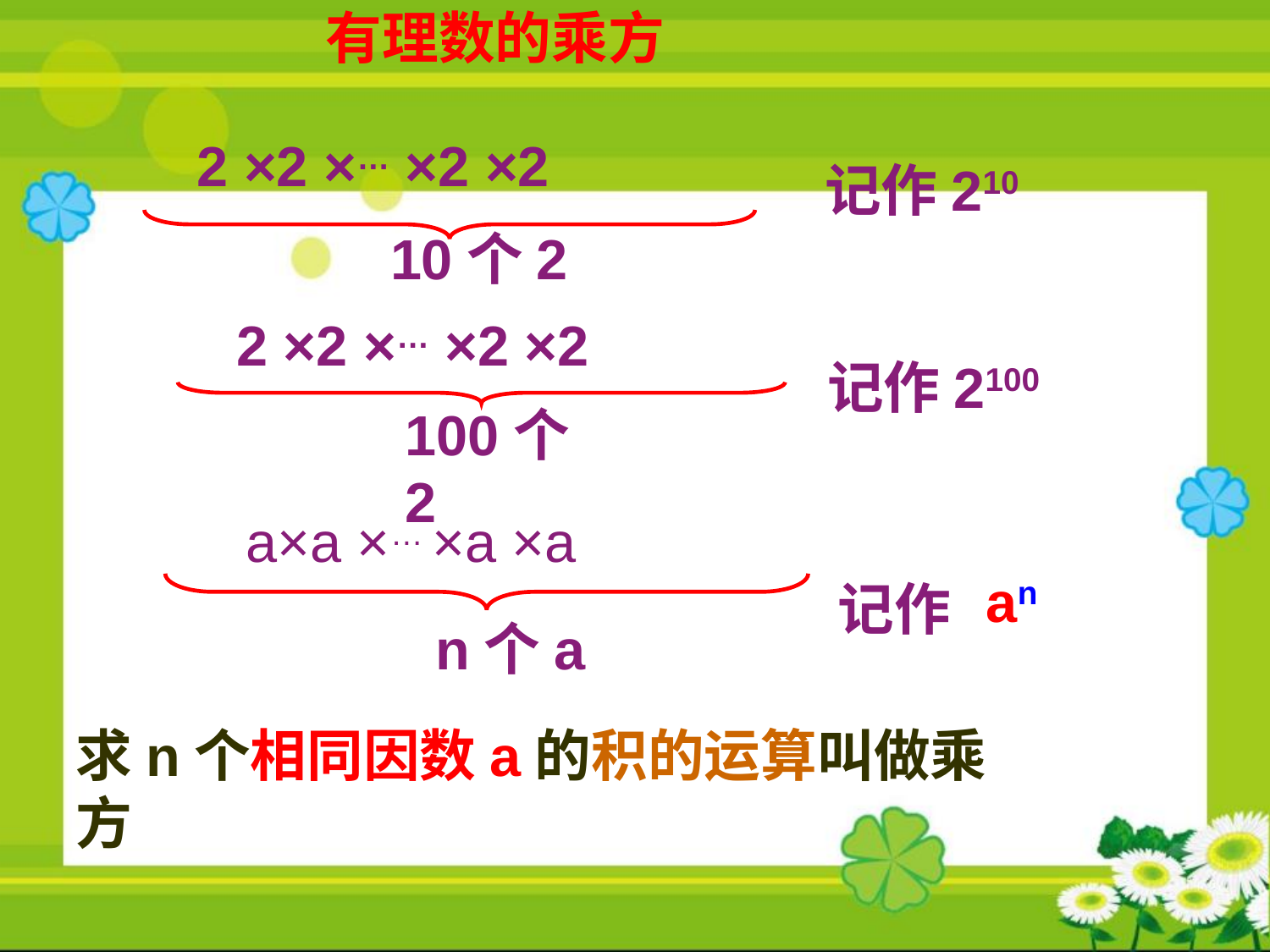

有理数的乘方

2 ×2 ×… ×2 ×2
10个2
记作210

2 ×2 ×… ×2 ×2
100个2
记作2100

a×a ×… ×a ×a
n个a
an
记作
求n个相同因数a的积的运算叫做乘方